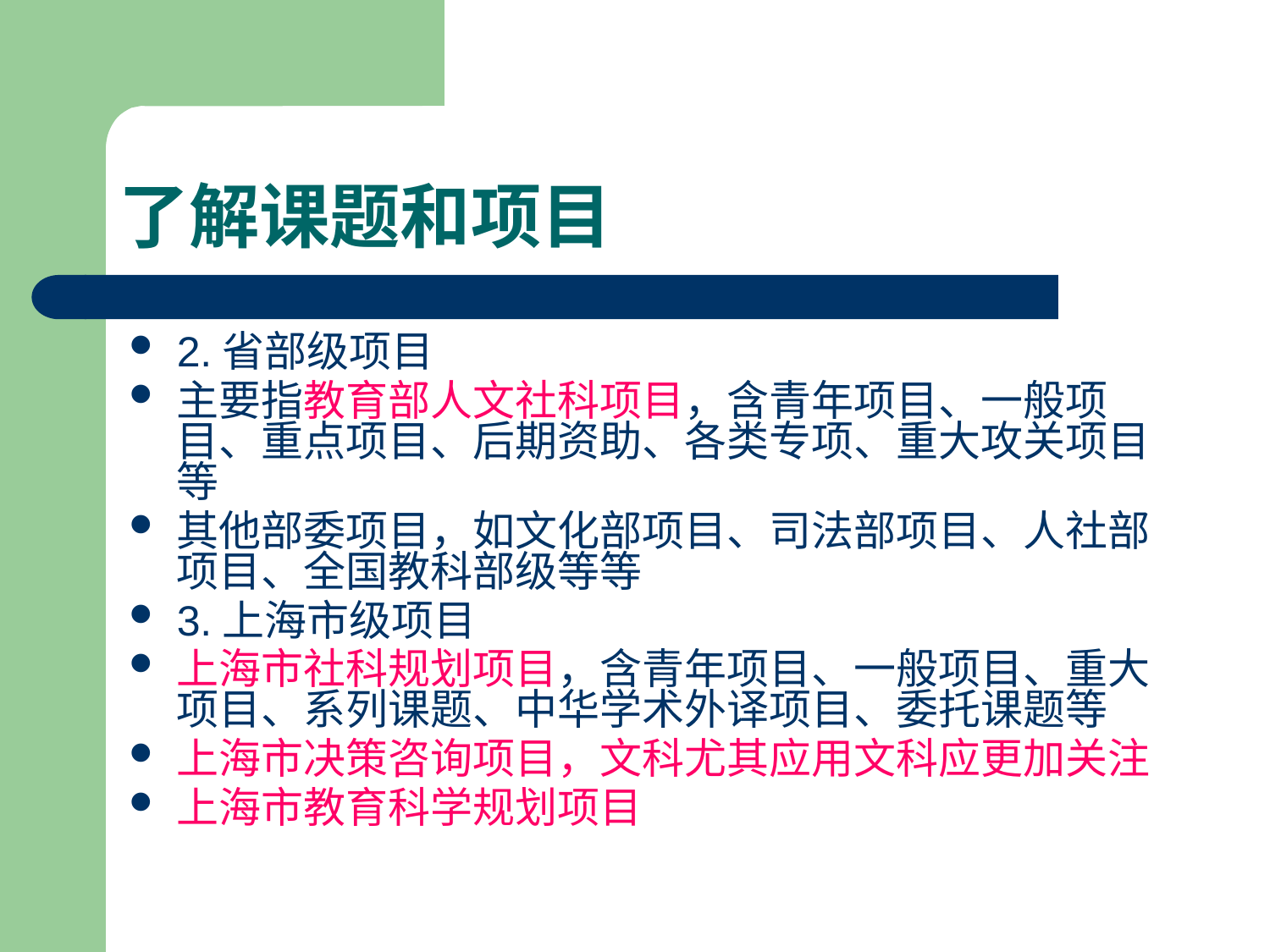

# 了解课题和项目
2.省部级项目
主要指教育部人文社科项目，含青年项目、一般项目、重点项目、后期资助、各类专项、重大攻关项目等
其他部委项目，如文化部项目、司法部项目、人社部项目、全国教科部级等等
3.上海市级项目
上海市社科规划项目，含青年项目、一般项目、重大项目、系列课题、中华学术外译项目、委托课题等
上海市决策咨询项目，文科尤其应用文科应更加关注
上海市教育科学规划项目